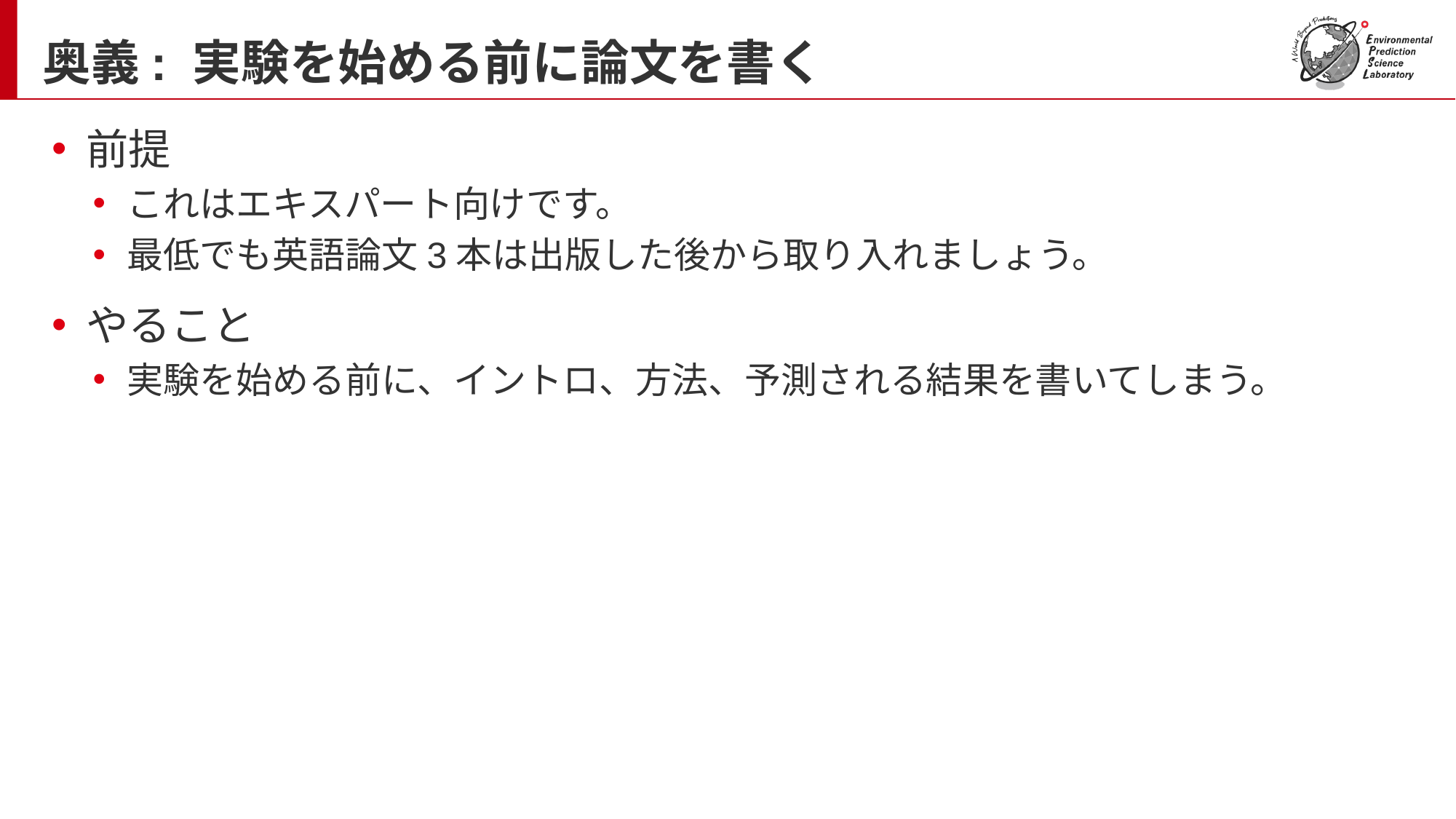

# 奥義: 実験を始める前に論文を書く
前提
これはエキスパート向けです。
最低でも英語論文3本は出版した後から取り入れましょう。
やること
実験を始める前に、イントロ、方法、予測される結果を書いてしまう。